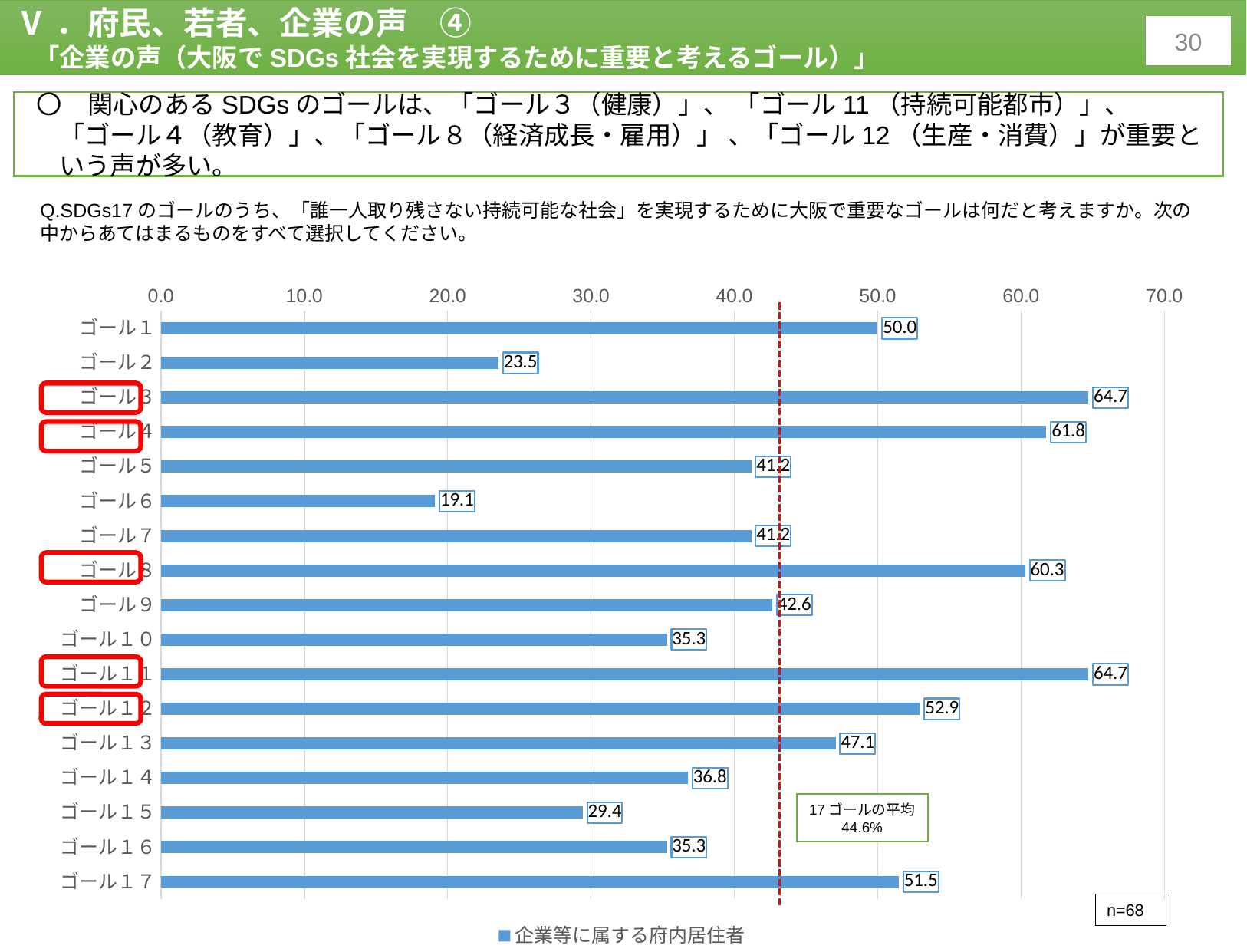

Ⅴ．府民、若者、企業の声　④
　「企業の声（大阪でSDGs社会を実現するために重要と考えるゴール）」
30
〇　関心のあるSDGsのゴールは、「ゴール３（健康）」、 「ゴール11（持続可能都市）」、 「ゴール４（教育）」、「ゴール８（経済成長・雇用）」 、「ゴール12（生産・消費）」が重要という声が多い。
Q.SDGs17のゴールのうち、「誰一人取り残さない持続可能な社会」を実現するために大阪で重要なゴールは何だと考えますか。次の中からあてはまるものをすべて選択してください。

### Chart

| Category | 企業等に属する府内居住者 |
|---|---|
| ゴール１ | 50.0 |
| ゴール２ | 23.52941176470588 |
| ゴール３ | 64.70588235294117 |
| ゴール４ | 61.76470588235294 |
| ゴール５ | 41.17647058823529 |
| ゴール６ | 19.11764705882353 |
| ゴール７ | 41.17647058823529 |
| ゴール８ | 60.29411764705882 |
| ゴール９ | 42.64705882352941 |
| ゴール１０ | 35.294117647058826 |
| ゴール１１ | 64.70588235294117 |
| ゴール１２ | 52.94117647058824 |
| ゴール１３ | 47.05882352941176 |
| ゴール１４ | 36.76470588235294 |
| ゴール１５ | 29.411764705882355 |
| ゴール１６ | 35.294117647058826 |
| ゴール１７ | 51.470588235294116 |

17ゴールの平均
44.6%
n=68